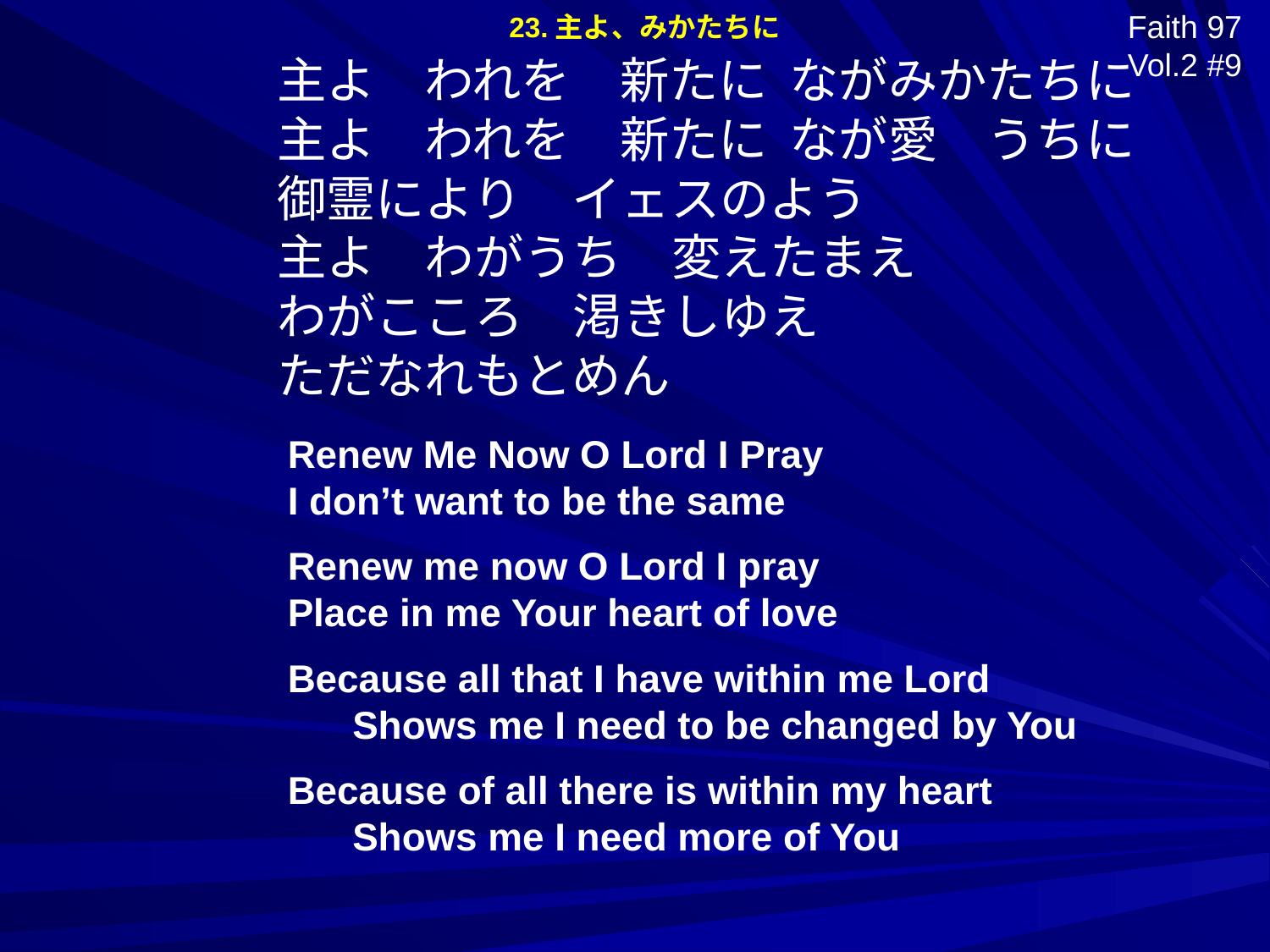

23.主よ、みかたちに
Faith 97 Vol.2 #9
主よ　われを　新たに  ながみかたちに
主よ　われを　新たに  なが愛　うちに
御霊により　イェスのよう
主よ　わがうち　変えたまえ
わがこころ　渇きしゆえ
ただなれもとめん
Renew Me Now O Lord I Pray
I don’t want to be the same

Renew me now O Lord I pray
Place in me Your heart of love

Because all that I have within me Lord
      Shows me I need to be changed by You

Because of all there is within my heart
      Shows me I need more of You